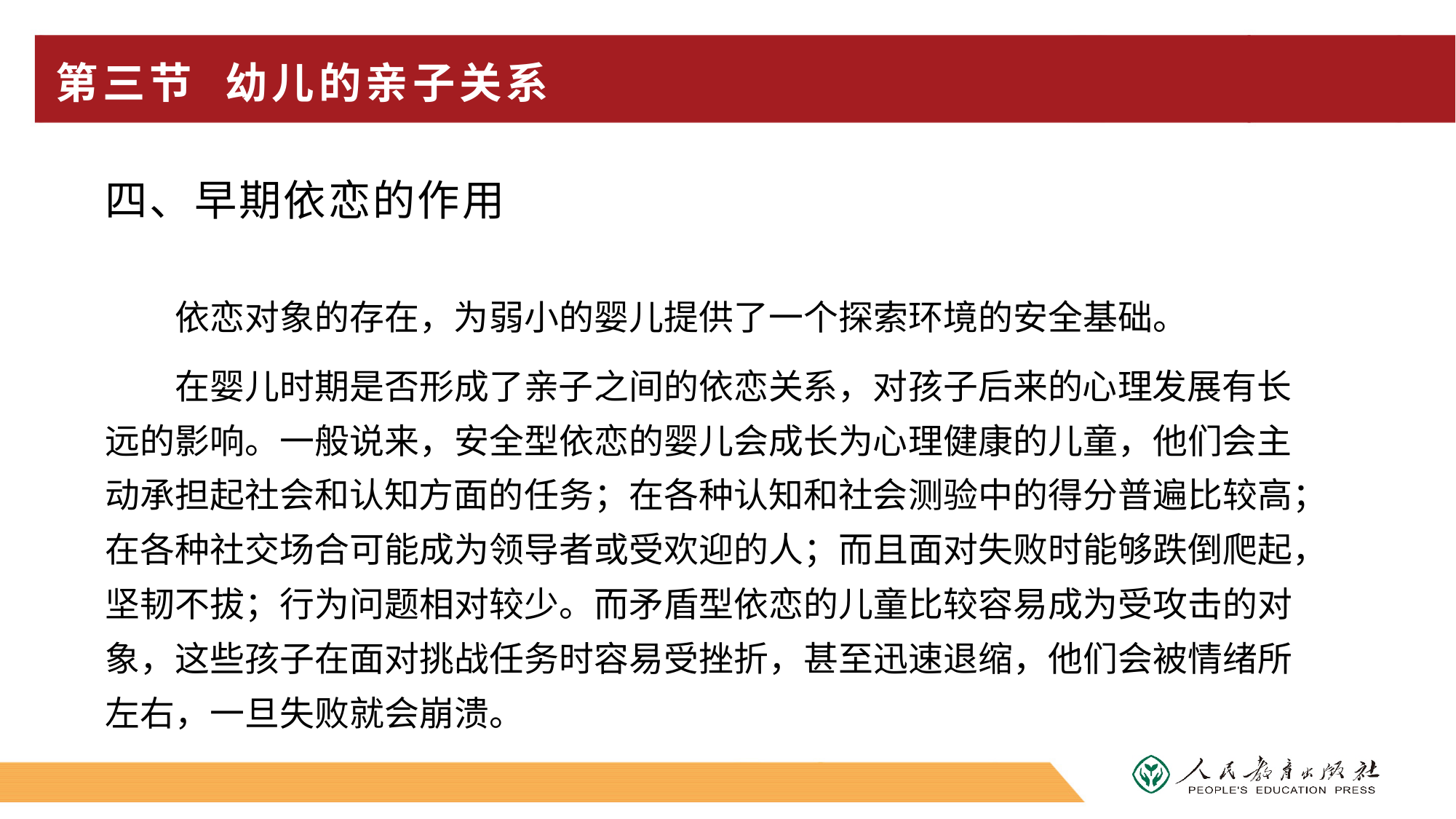

# 第三节  幼儿的亲子关系
四、早期依恋的作用
依恋对象的存在，为弱小的婴儿提供了一个探索环境的安全基础。
在婴儿时期是否形成了亲子之间的依恋关系，对孩子后来的心理发展有长远的影响。一般说来，安全型依恋的婴儿会成长为心理健康的儿童，他们会主动承担起社会和认知方面的任务；在各种认知和社会测验中的得分普遍比较高；在各种社交场合可能成为领导者或受欢迎的人；而且面对失败时能够跌倒爬起，坚韧不拔；行为问题相对较少。而矛盾型依恋的儿童比较容易成为受攻击的对象，这些孩子在面对挑战任务时容易受挫折，甚至迅速退缩，他们会被情绪所左右，一旦失败就会崩溃。